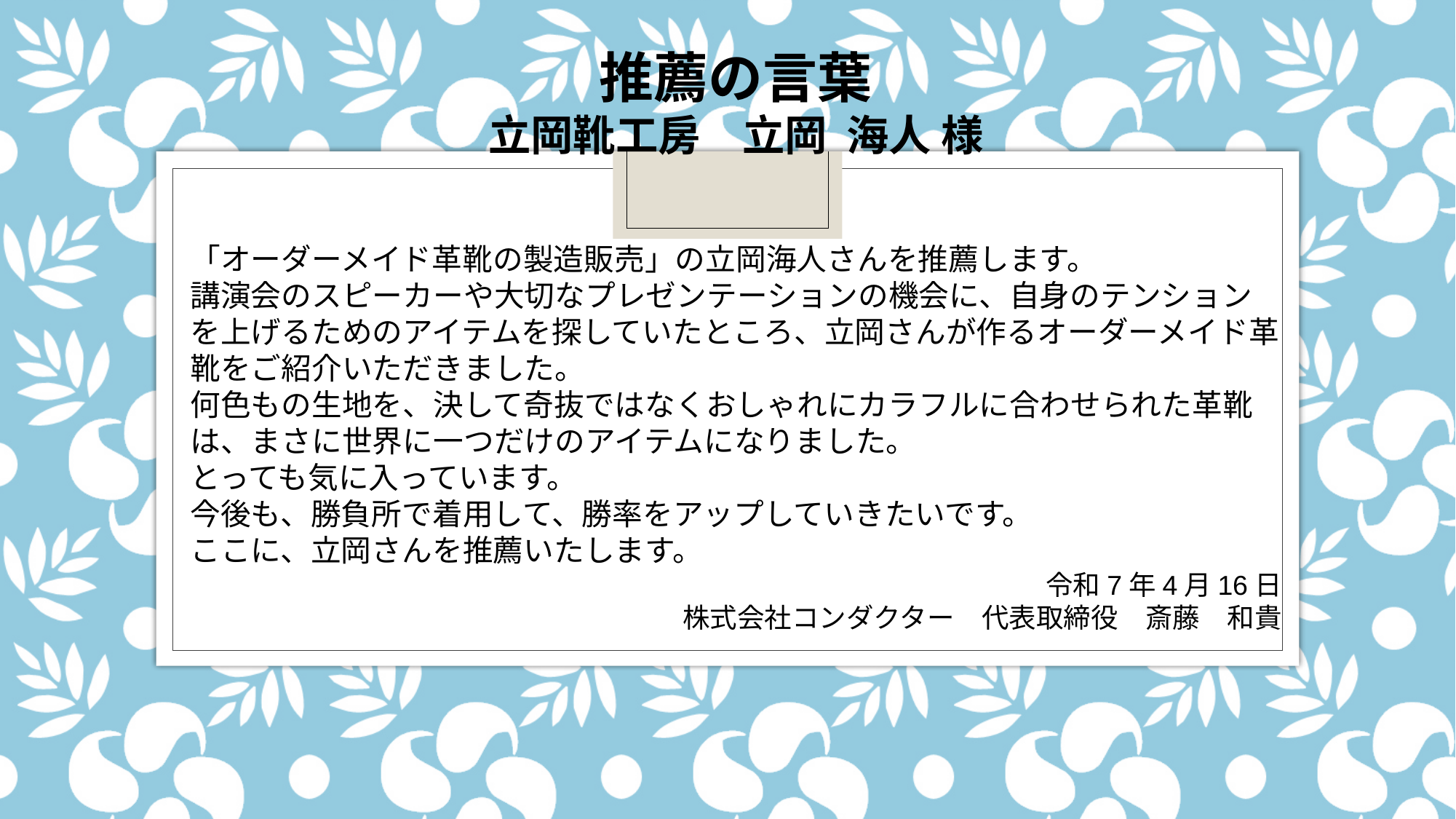

推薦の言葉
立岡靴工房　立岡  海人 様

「オーダーメイド革靴の製造販売」の立岡海人さんを推薦します。
講演会のスピーカーや大切なプレゼンテーションの機会に、自身のテンションを上げるためのアイテムを探していたところ、立岡さんが作るオーダーメイド革靴をご紹介いただきました。
何色もの生地を、決して奇抜ではなくおしゃれにカラフルに合わせられた革靴は、まさに世界に一つだけのアイテムになりました。
とっても気に入っています。
今後も、勝負所で着用して、勝率をアップしていきたいです。
ここに、立岡さんを推薦いたします。
令和7年4月16日
株式会社コンダクター　代表取締役　斎藤　和貴